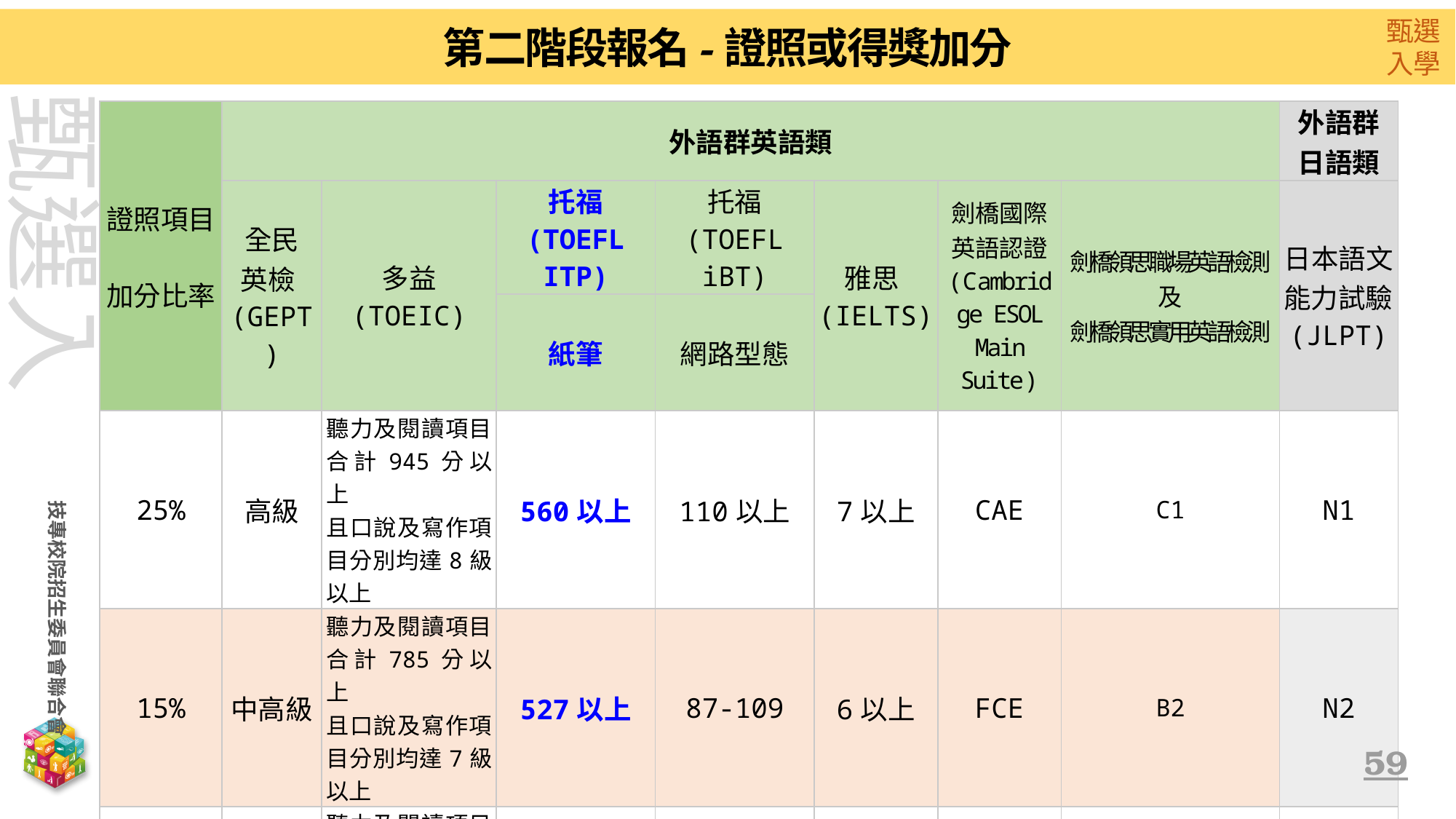

第二階段報名-證照或得獎加分
| 證照項目 加分比率 | 外語群英語類 |  |  |  |  |  |  | 外語群 日語類 |
| --- | --- | --- | --- | --- | --- | --- | --- | --- |
|  | 全民 英檢(GEPT) | 多益 (TOEIC) | 托福 (TOEFL ITP) | 托福 (TOEFL iBT) | 雅思(IELTS) | 劍橋國際英語認證 (Cambridge ESOL Main Suite) | 劍橋領思職場英語檢測 及 劍橋領思實用英語檢測 | 日本語文能力試驗(JLPT) |
|  |  |  | 紙筆 | 網路型態 |  |  |  |  |
| 25% | 高級 | 聽力及閱讀項目合計945分以上 且口說及寫作項目分別均達8級以上 | 560以上 | 110以上 | 7以上 | CAE | C1 | N1 |
| 15% | 中高級 | 聽力及閱讀項目合計785分以上 且口說及寫作項目分別均達7級以上 | 527以上 | 87-109 | 6以上 | FCE | B2 | N2 |
| 5% | 中級 | 聽力及閱讀項目合計550分以上 且口說及寫作項目分別均達6級以上 | 457以上 | 57-86 | 4.5以上 | PET | B1 | N3 |
59